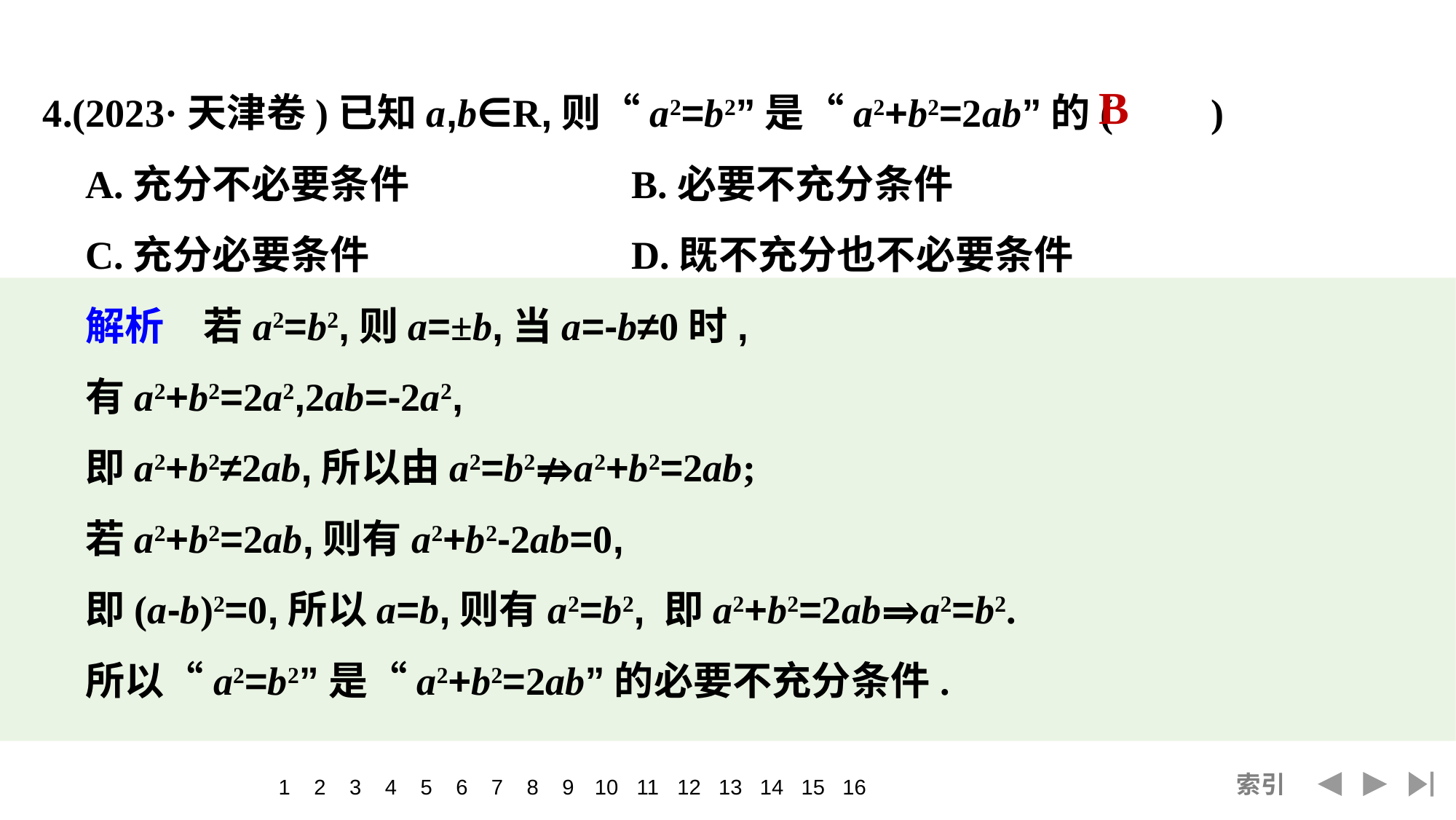

4.(2023·天津卷)已知a,b∈R,则“a2=b2”是“a2+b2=2ab”的(　　)
	A.充分不必要条件			B.必要不充分条件
	C.充分必要条件			D.既不充分也不必要条件
	解析　若a2=b2,则a=±b,当a=-b≠0时,
	有a2+b2=2a2,2ab=-2a2,
	即a2+b2≠2ab,所以由a2=b2⇏a2+b2=2ab;
	若a2+b2=2ab,则有a2+b2-2ab=0,
	即(a-b)2=0,所以a=b,则有a2=b2, 即a2+b2=2ab⇒a2=b2.
	所以“a2=b2”是“a2+b2=2ab”的必要不充分条件.
B